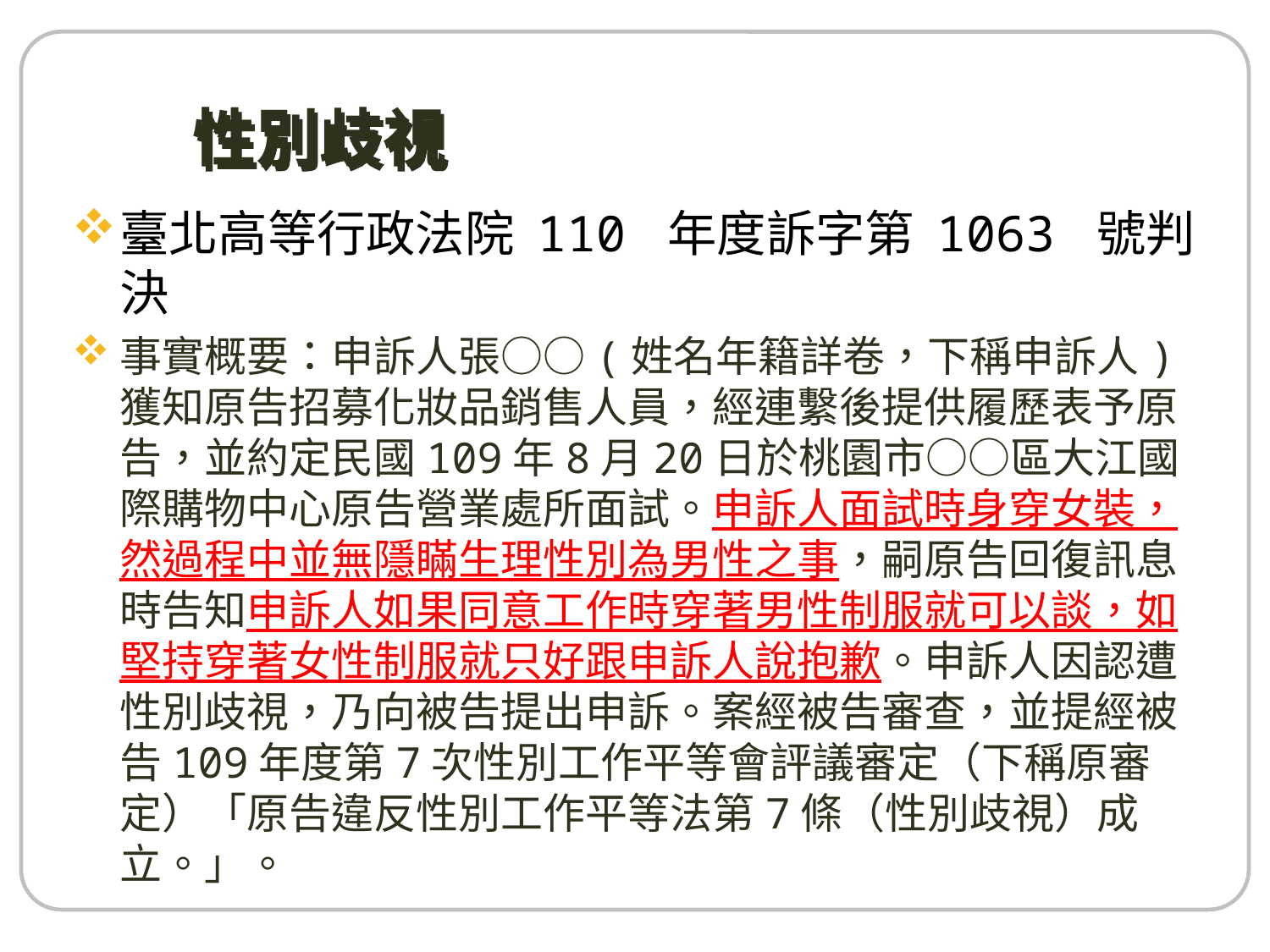

# 性別歧視
臺北高等行政法院 110 年度訴字第 1063 號判決
事實概要：申訴人張○○(姓名年籍詳卷，下稱申訴人)獲知原告招募化妝品銷售人員，經連繫後提供履歷表予原告，並約定民國109年8月20日於桃園市○○區大江國際購物中心原告營業處所面試。申訴人面試時身穿女裝，然過程中並無隱瞞生理性別為男性之事，嗣原告回復訊息時告知申訴人如果同意工作時穿著男性制服就可以談，如堅持穿著女性制服就只好跟申訴人說抱歉。申訴人因認遭性別歧視，乃向被告提出申訴。案經被告審查，並提經被告109年度第7次性別工作平等會評議審定（下稱原審定）「原告違反性別工作平等法第7條（性別歧視）成立。」。